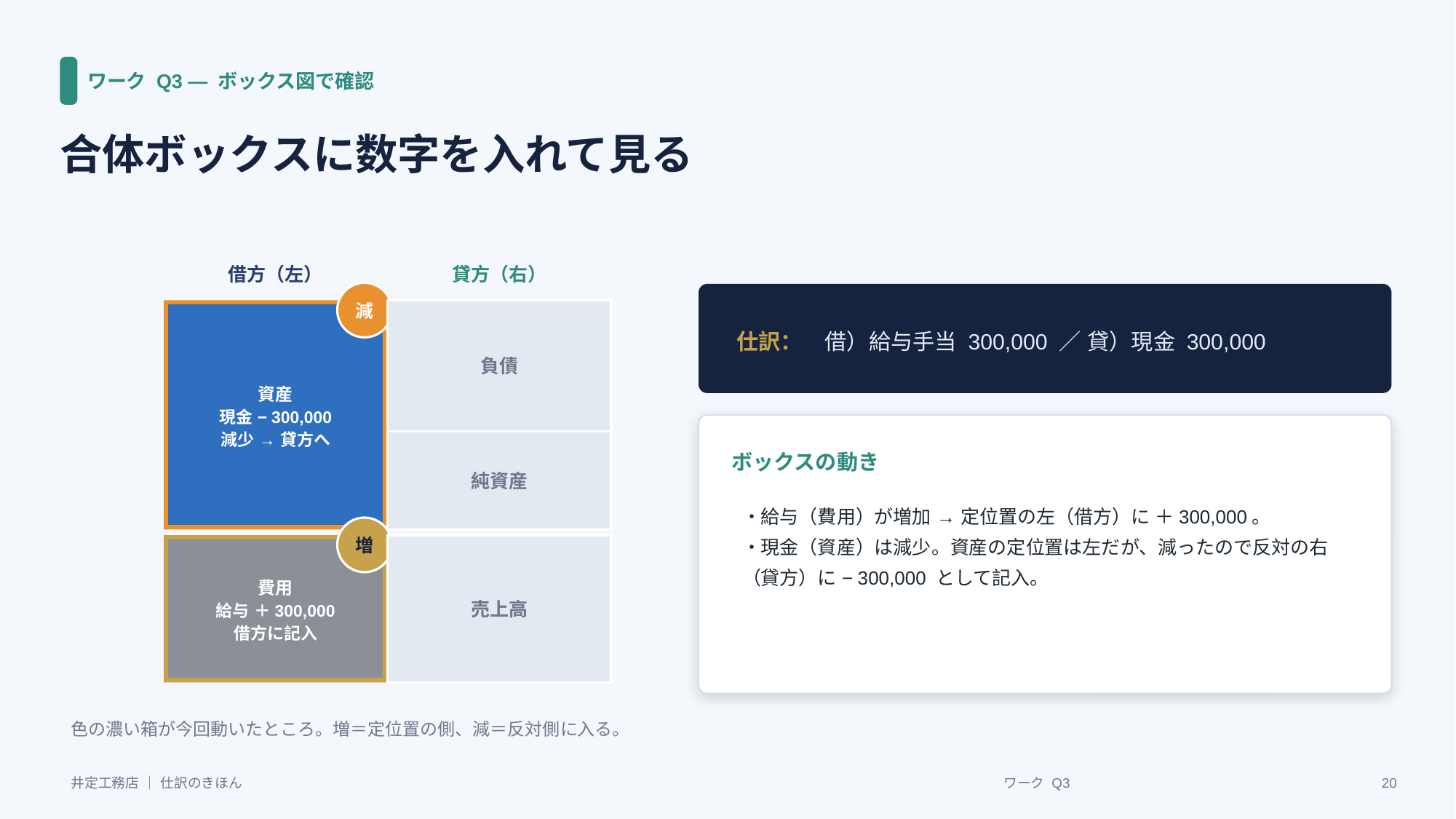

ワーク Q3 ― ボックス図で確認
合体ボックスに数字を入れて見る
借方（左）
貸方（右）

減

仕訳：　借）給与手当 300,000 ／ 貸）現金 300,000

資産
現金 −300,000
減少 → 貸方へ

負債

純資産
ボックスの動き
・給与（費用）が増加 → 定位置の左（借方）に ＋300,000。
・現金（資産）は減少。資産の定位置は左だが、減ったので反対の右（貸方）に −300,000 として記入。

増

費用
給与 ＋300,000
借方に記入

売上高

色の濃い箱が今回動いたところ。増＝定位置の側、減＝反対側に入る。
井定工務店 ｜ 仕訳のきほん
ワーク Q3
20